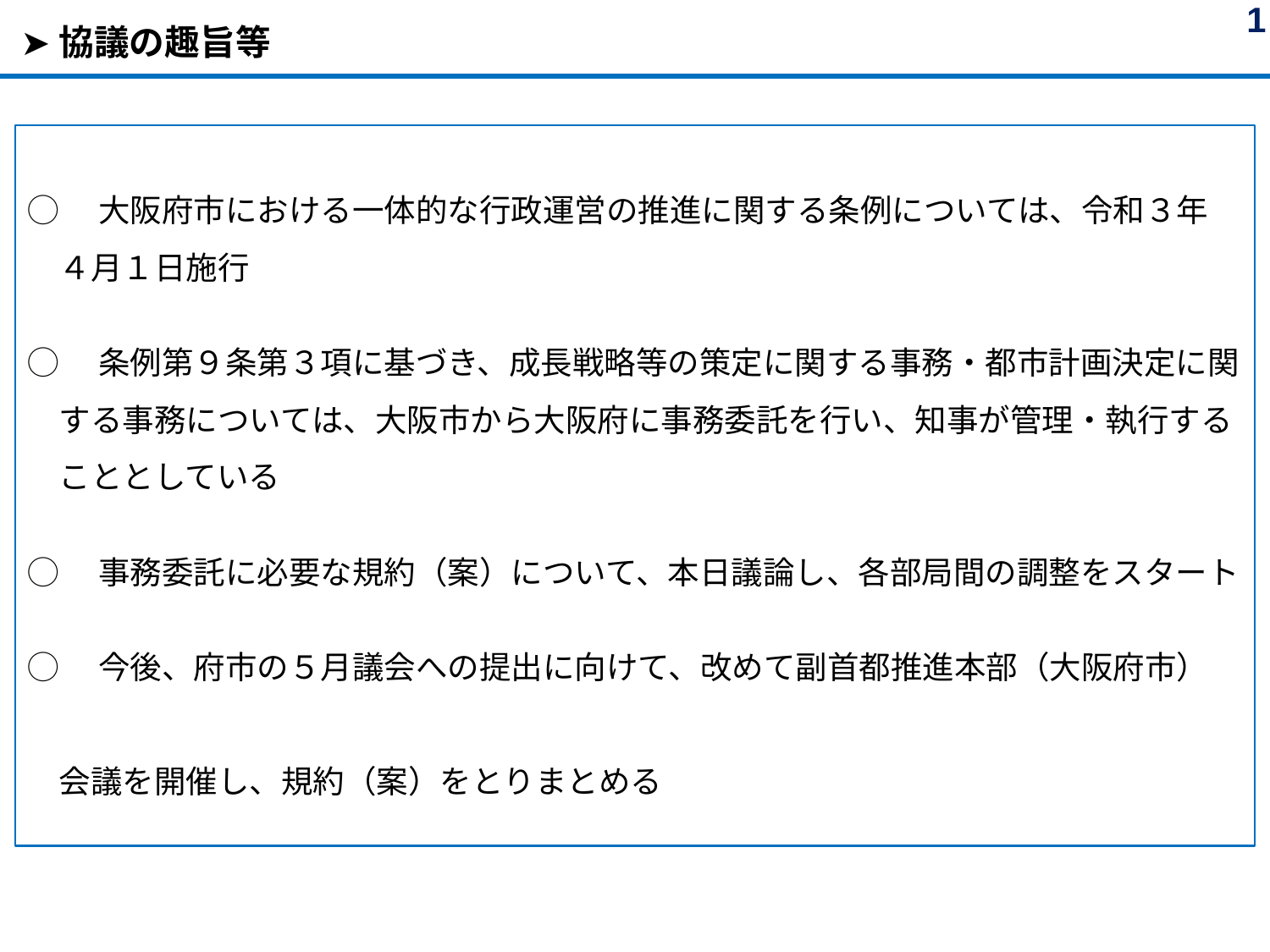

1
 ➤協議の趣旨等
◯　大阪府市における一体的な行政運営の推進に関する条例については、令和３年
　４月１日施行

◯　条例第９条第３項に基づき、成長戦略等の策定に関する事務・都市計画決定に関
　する事務については、大阪市から大阪府に事務委託を行い、知事が管理・執行する
　こととしている

◯　事務委託に必要な規約（案）について、本日議論し、各部局間の調整をスタート

◯　今後、府市の５月議会への提出に向けて、改めて副首都推進本部（大阪府市）
　会議を開催し、規約（案）をとりまとめる